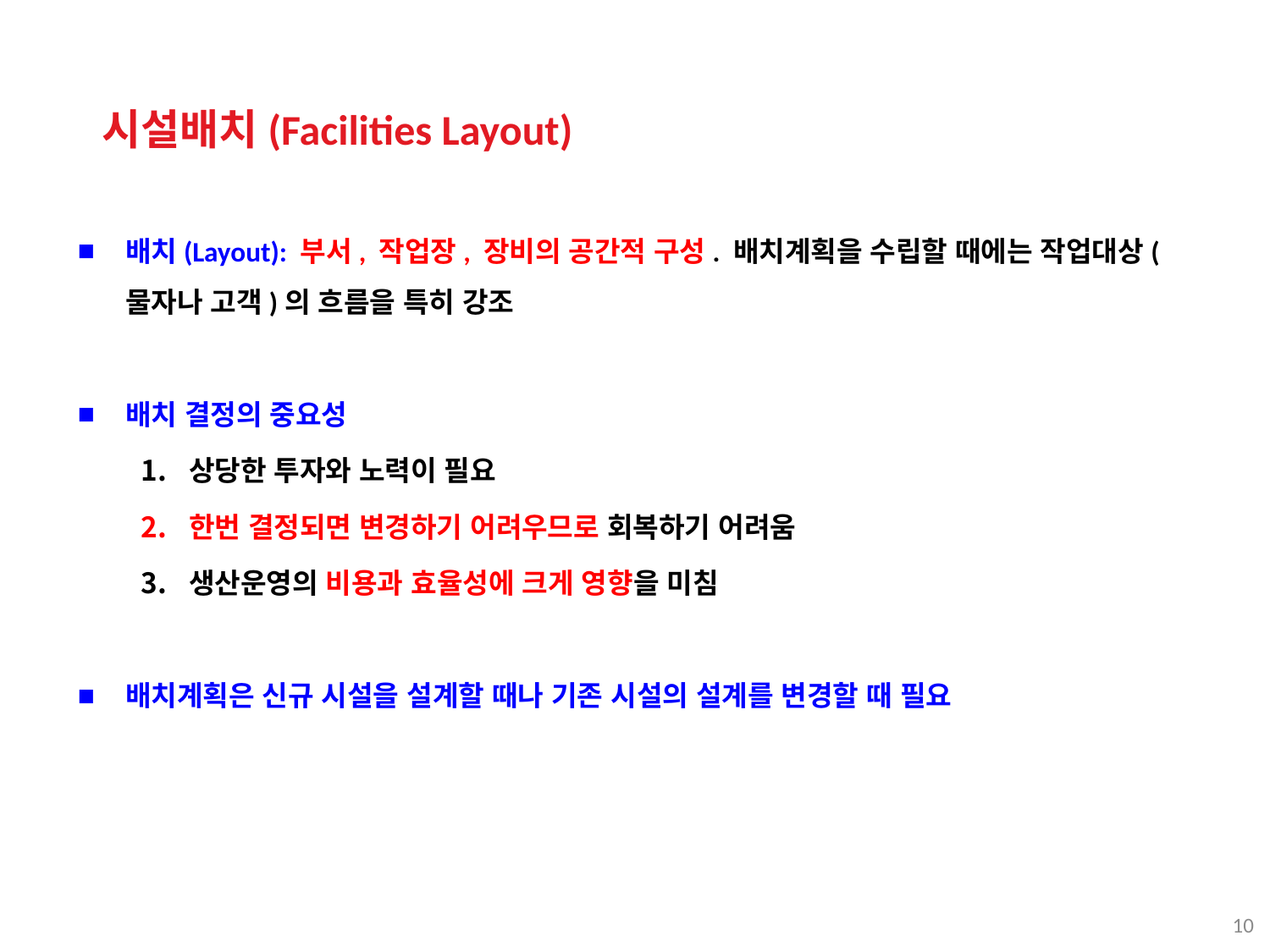

시설배치(Facilities Layout)
배치(Layout): 부서, 작업장, 장비의 공간적 구성. 배치계획을 수립할 때에는 작업대상(물자나 고객)의 흐름을 특히 강조

배치 결정의 중요성
상당한 투자와 노력이 필요
한번 결정되면 변경하기 어려우므로 회복하기 어려움
생산운영의 비용과 효율성에 크게 영향을 미침

배치계획은 신규 시설을 설계할 때나 기존 시설의 설계를 변경할 때 필요
10